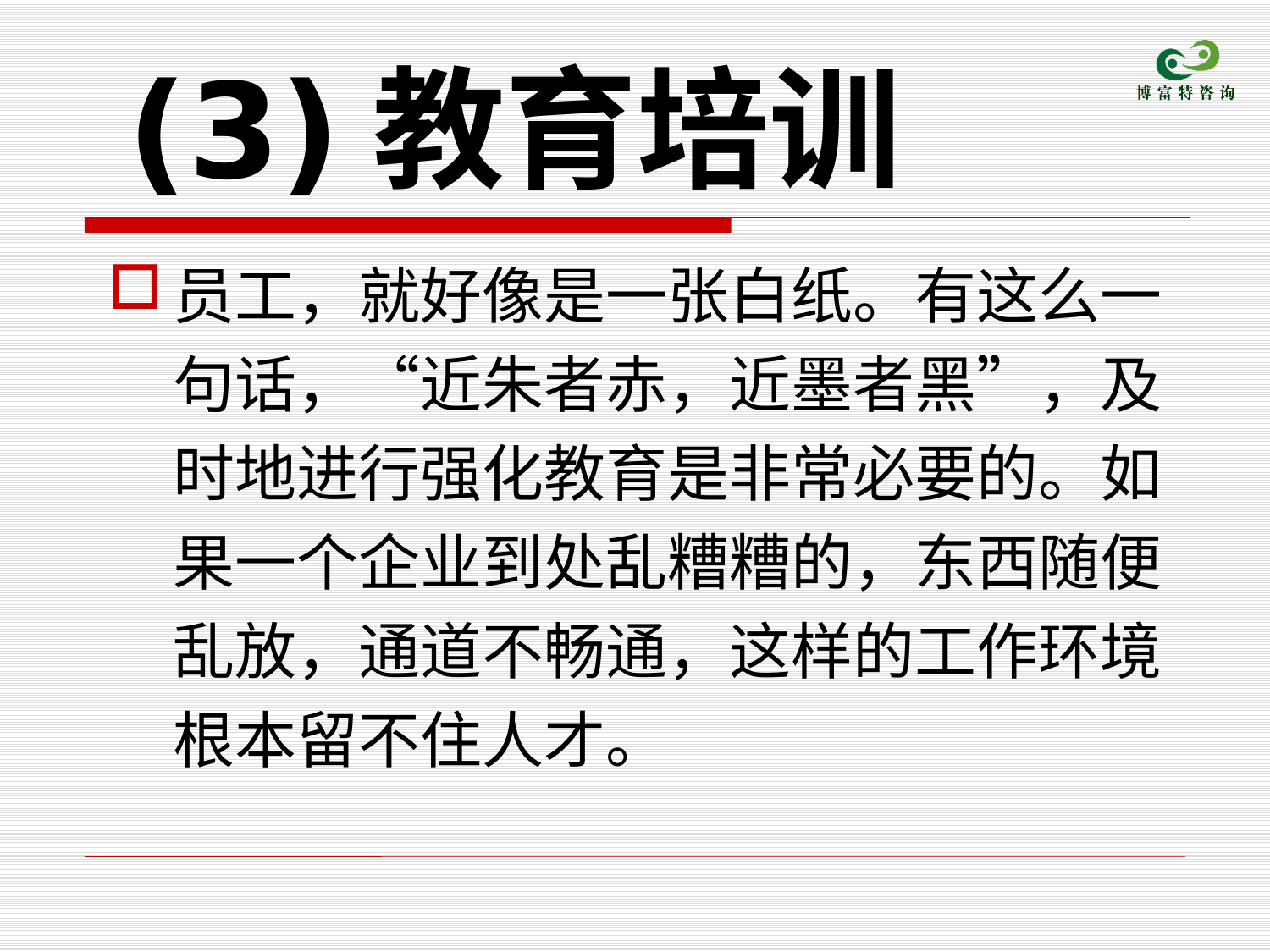

# (3)教育培训
员工，就好像是一张白纸。有这么一句话，“近朱者赤，近墨者黑”，及时地进行强化教育是非常必要的。如果一个企业到处乱糟糟的，东西随便乱放，通道不畅通，这样的工作环境根本留不住人才。
273